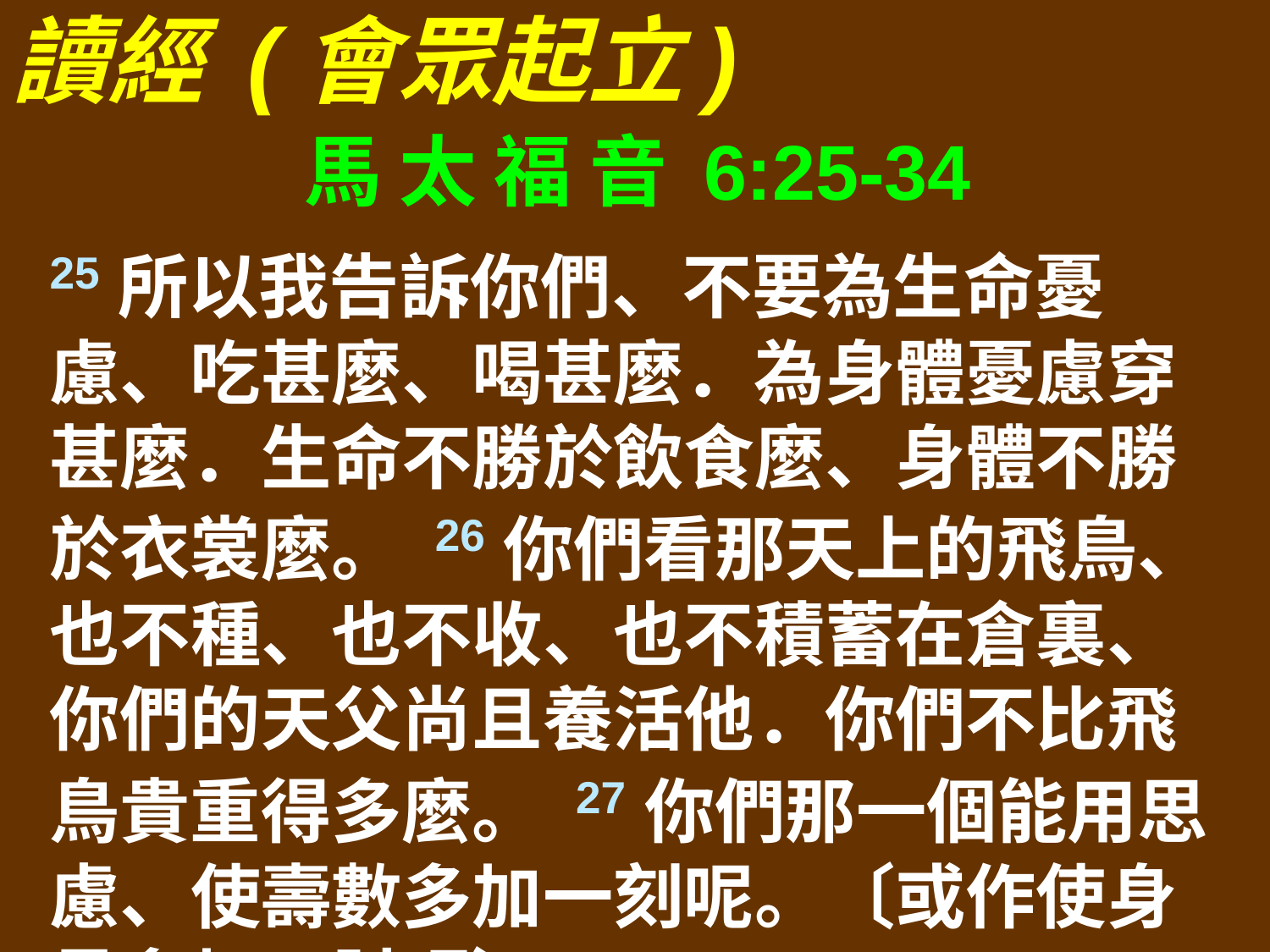

讀經 (會眾起立)
馬 太 福 音 6:25-34
25所以我告訴你們、不要為生命憂慮、吃甚麼、喝甚麼．為身體憂慮穿甚麼．生命不勝於飲食麼、身體不勝於衣裳麼。 26你們看那天上的飛鳥、也不種、也不收、也不積蓄在倉裏、你們的天父尚且養活他．你們不比飛鳥貴重得多麼。 27你們那一個能用思慮、使壽數多加一刻呢。〔或作使身量多加一肘呢〕